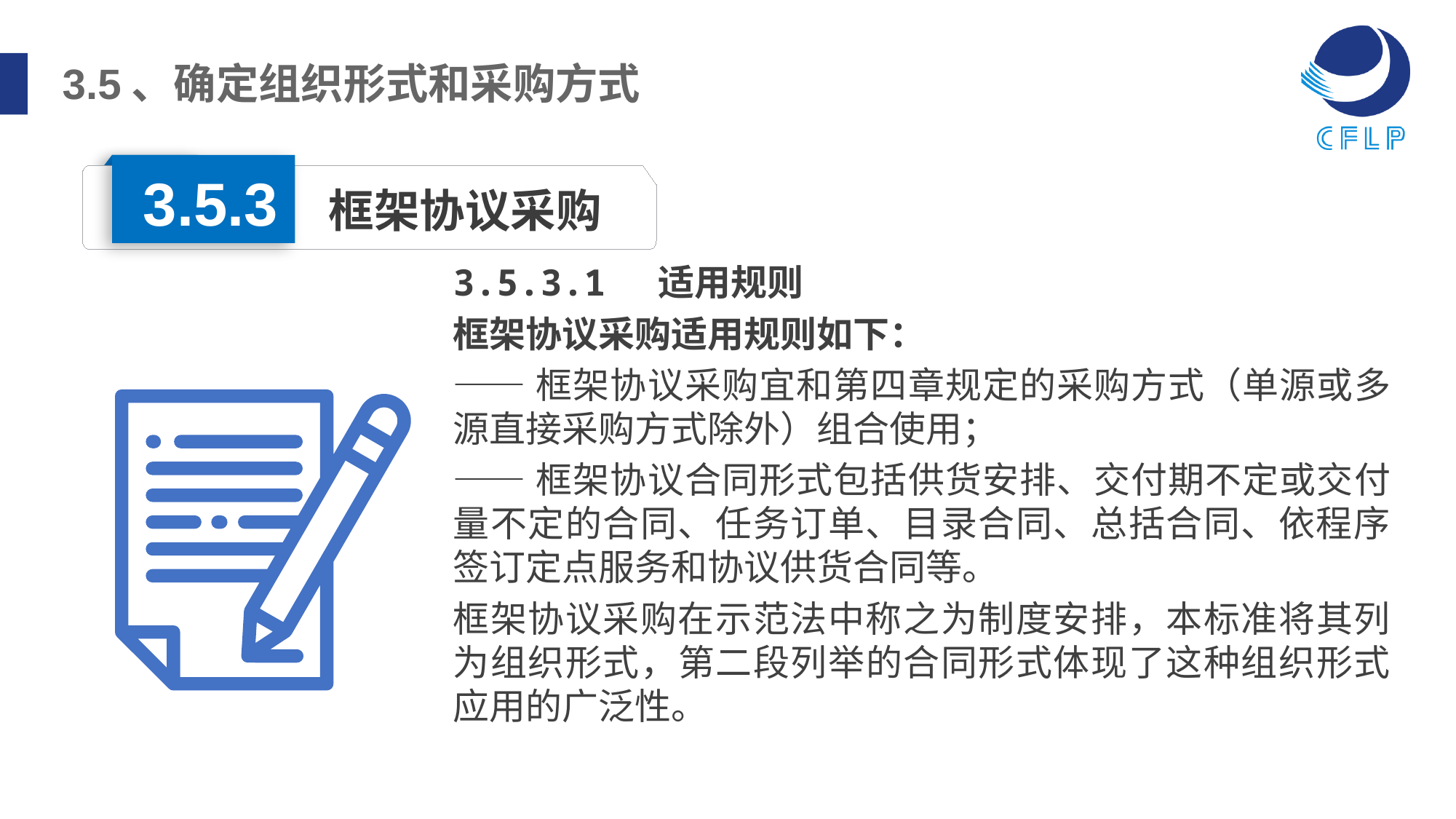

3.5、确定组织形式和采购方式

3.5.3

框架协议采购
3.5.3.1  适用规则
框架协议采购适用规则如下：
——框架协议采购宜和第四章规定的采购方式（单源或多源直接采购方式除外）组合使用；
——框架协议合同形式包括供货安排、交付期不定或交付量不定的合同、任务订单、目录合同、总括合同、依程序签订定点服务和协议供货合同等。
框架协议采购在示范法中称之为制度安排，本标准将其列为组织形式，第二段列举的合同形式体现了这种组织形式应用的广泛性。

目录